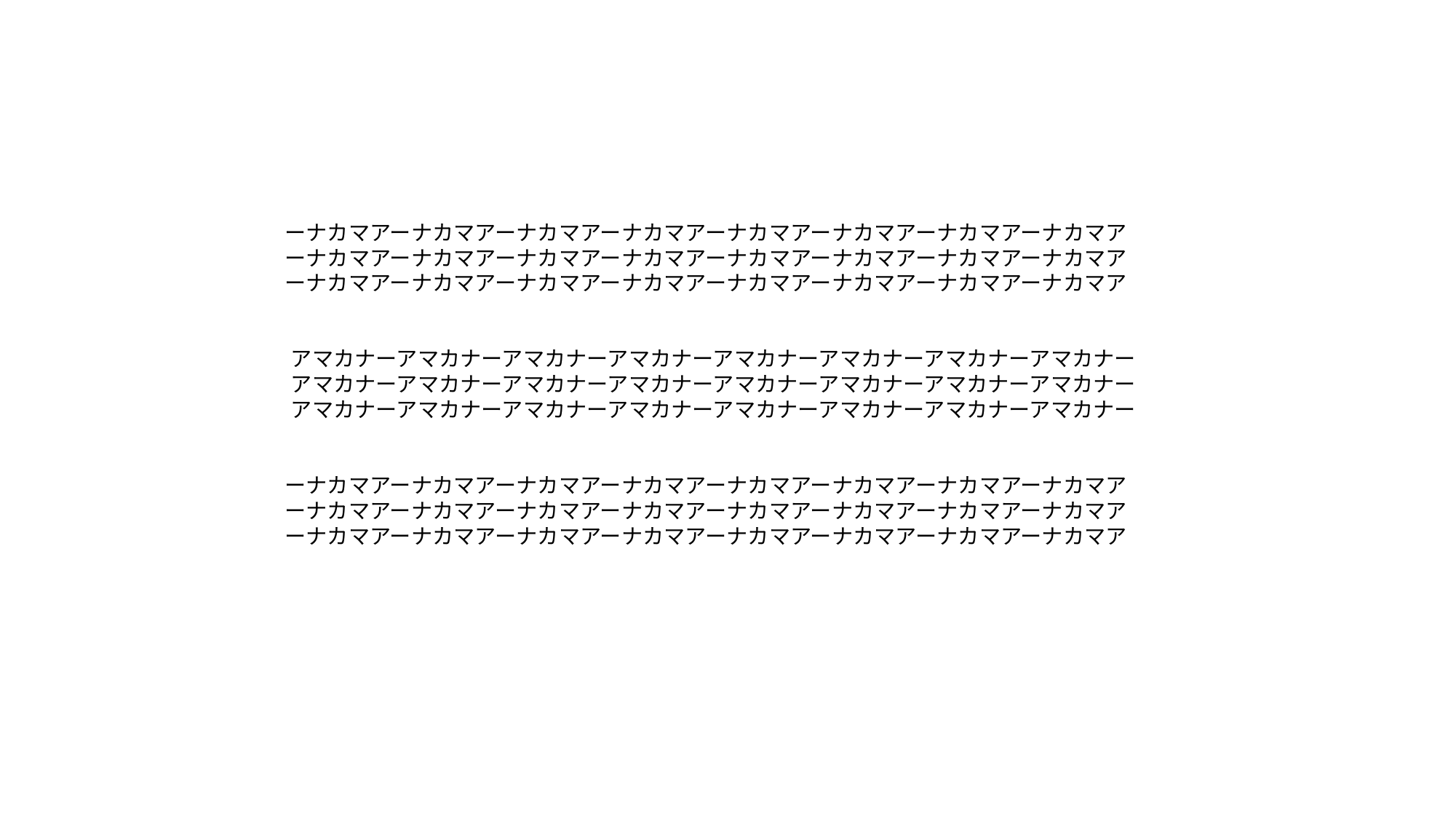

ーナカマアーナカマアーナカマアーナカマアーナカマアーナカマアーナカマアーナカマア
ーナカマアーナカマアーナカマアーナカマアーナカマアーナカマアーナカマアーナカマア
ーナカマアーナカマアーナカマアーナカマアーナカマアーナカマアーナカマアーナカマア
アマカナーアマカナーアマカナーアマカナーアマカナーアマカナーアマカナーアマカナー
アマカナーアマカナーアマカナーアマカナーアマカナーアマカナーアマカナーアマカナー
アマカナーアマカナーアマカナーアマカナーアマカナーアマカナーアマカナーアマカナー
ーナカマアーナカマアーナカマアーナカマアーナカマアーナカマアーナカマアーナカマア
ーナカマアーナカマアーナカマアーナカマアーナカマアーナカマアーナカマアーナカマア
ーナカマアーナカマアーナカマアーナカマアーナカマアーナカマアーナカマアーナカマア